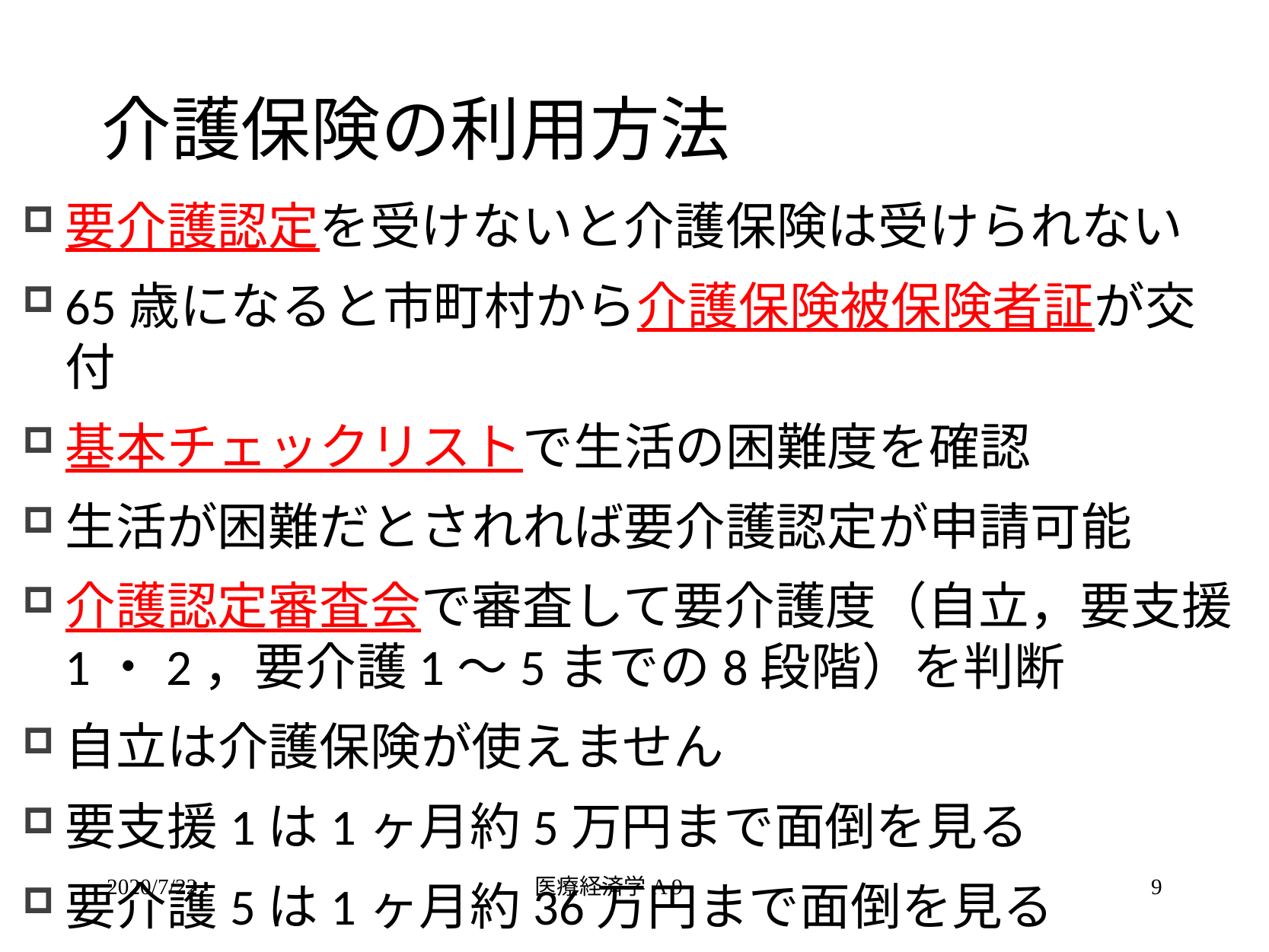

# 介護保険の利用方法
要介護認定を受けないと介護保険は受けられない
65歳になると市町村から介護保険被保険者証が交付
基本チェックリストで生活の困難度を確認
生活が困難だとされれば要介護認定が申請可能
介護認定審査会で審査して要介護度（自立，要支援1・2，要介護1～5までの8段階）を判断
自立は介護保険が使えません
要支援1は1ヶ月約5万円まで面倒を見る
要介護5は1ヶ月約36万円まで面倒を見る

2020/7/22
医療経済学A 9
9